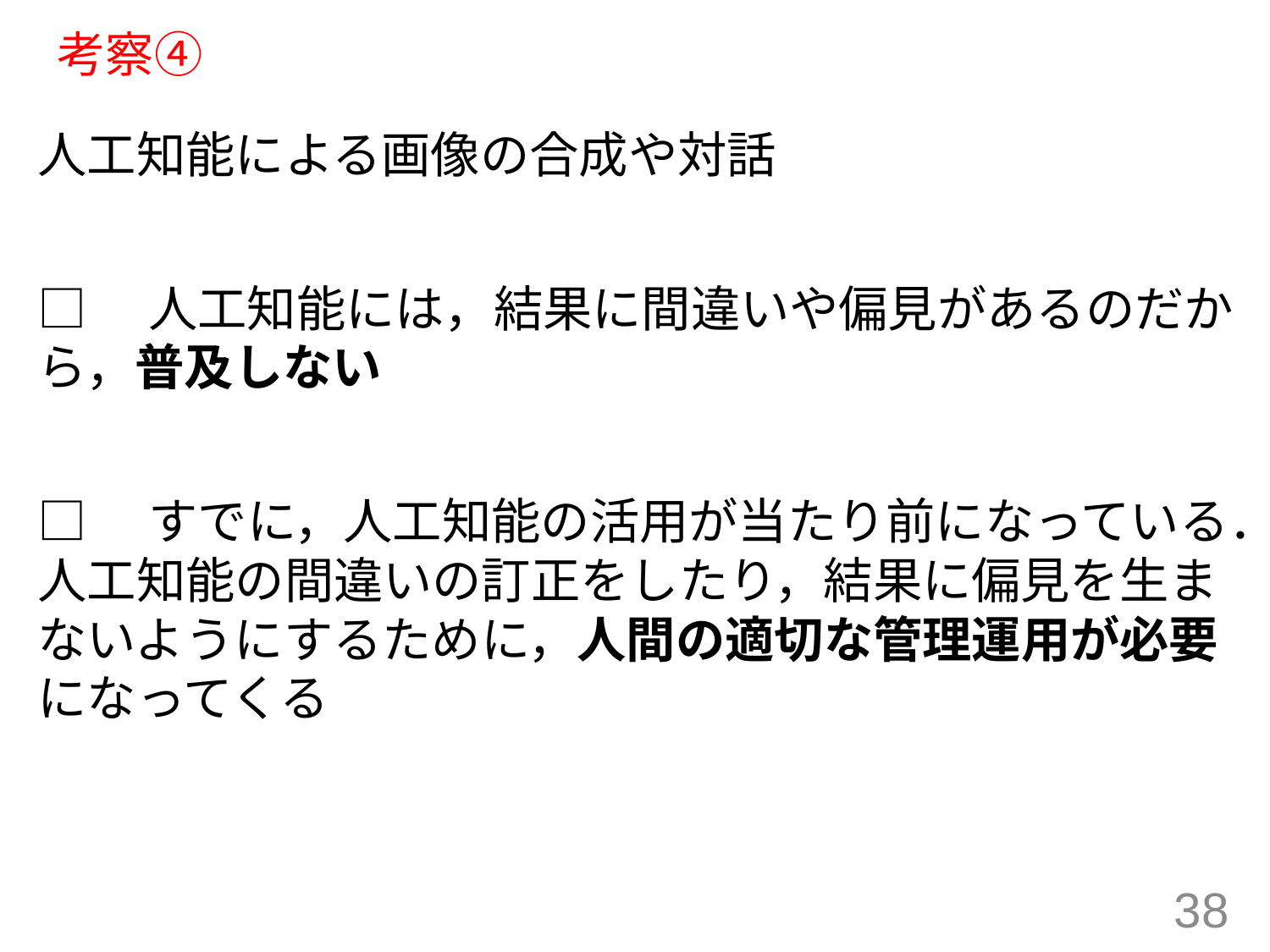

# 考察④
人工知能による画像の合成や対話

□　人工知能には，結果に間違いや偏見があるのだから，普及しない

□　すでに，人工知能の活用が当たり前になっている．人工知能の間違いの訂正をしたり，結果に偏見を生まないようにするために，人間の適切な管理運用が必要になってくる
38